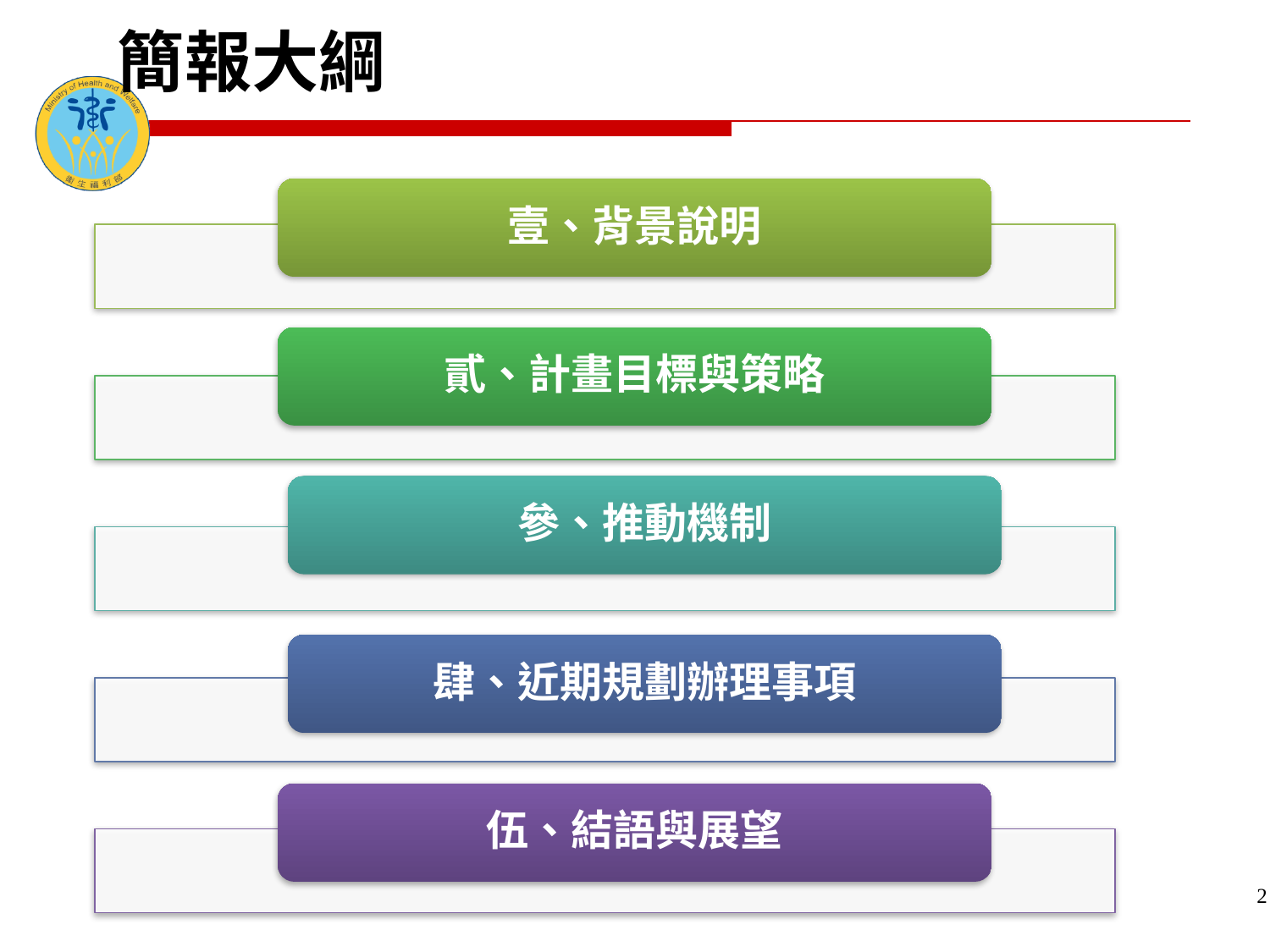

# 簡報大綱
壹、背景說明
貳、計畫目標與策略
參、推動機制
肆、近期規劃辦理事項
伍、結語與展望
2